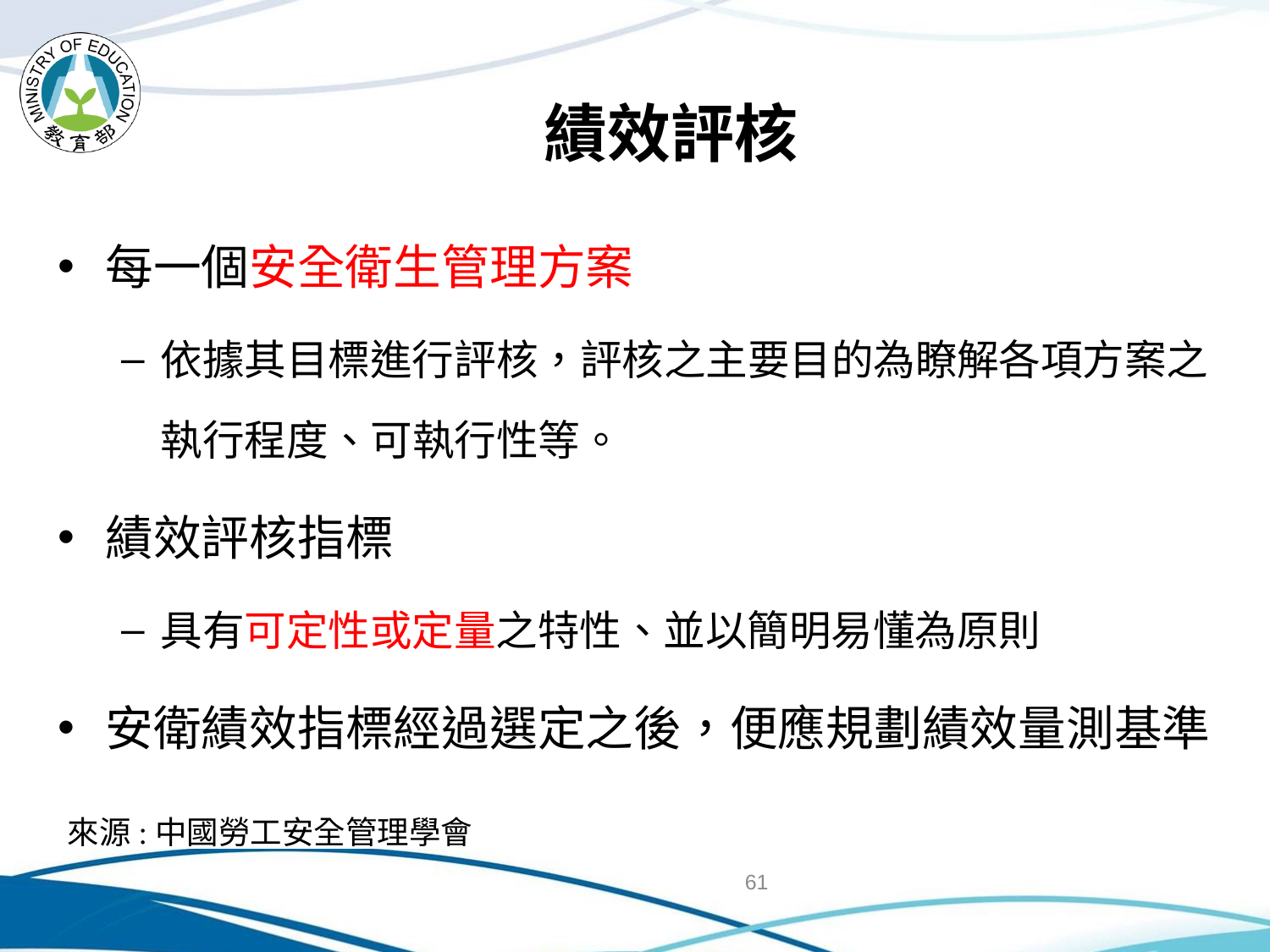

# 績效評核
每一個安全衛生管理方案
依據其目標進行評核，評核之主要目的為瞭解各項方案之執行程度、可執行性等。
績效評核指標
具有可定性或定量之特性、並以簡明易懂為原則
安衛績效指標經過選定之後，便應規劃績效量測基準

來源:中國勞工安全管理學會
61